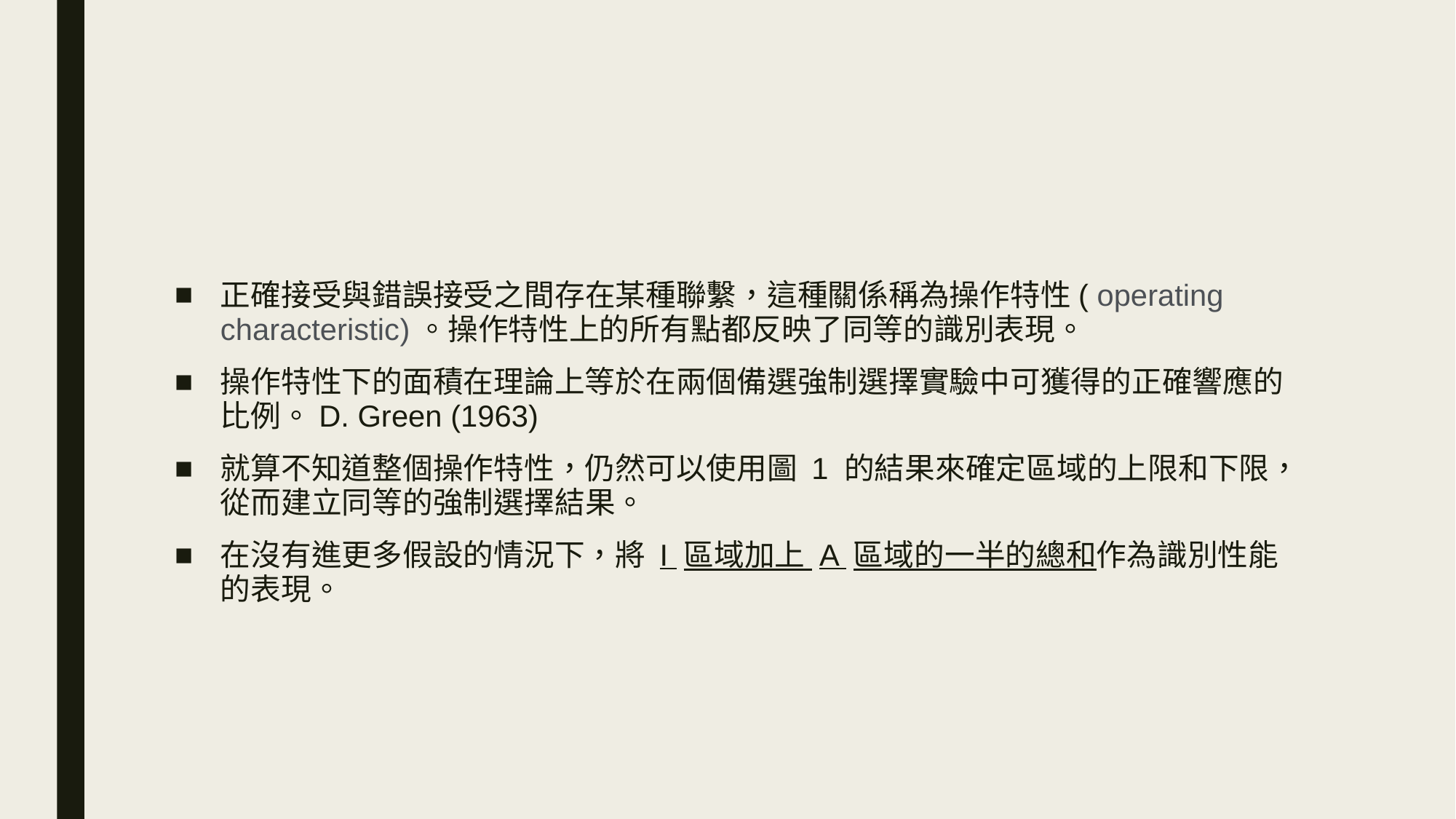

#
正確接受與錯誤接受之間存在某種聯繫，這種關係稱為操作特性( operating characteristic)。操作特性上的所有點都反映了同等的識別表現。
操作特性下的面積在理論上等於在兩個備選強制選擇實驗中可獲得的正確響應的比例。D. Green (1963)
就算不知道整個操作特性，仍然可以使用圖 1 的結果來確定區域的上限和下限，從而建立同等的強制選擇結果。
在沒有進更多假設的情況下，將 I 區域加上 A 區域的一半的總和作為識別性能的表現。